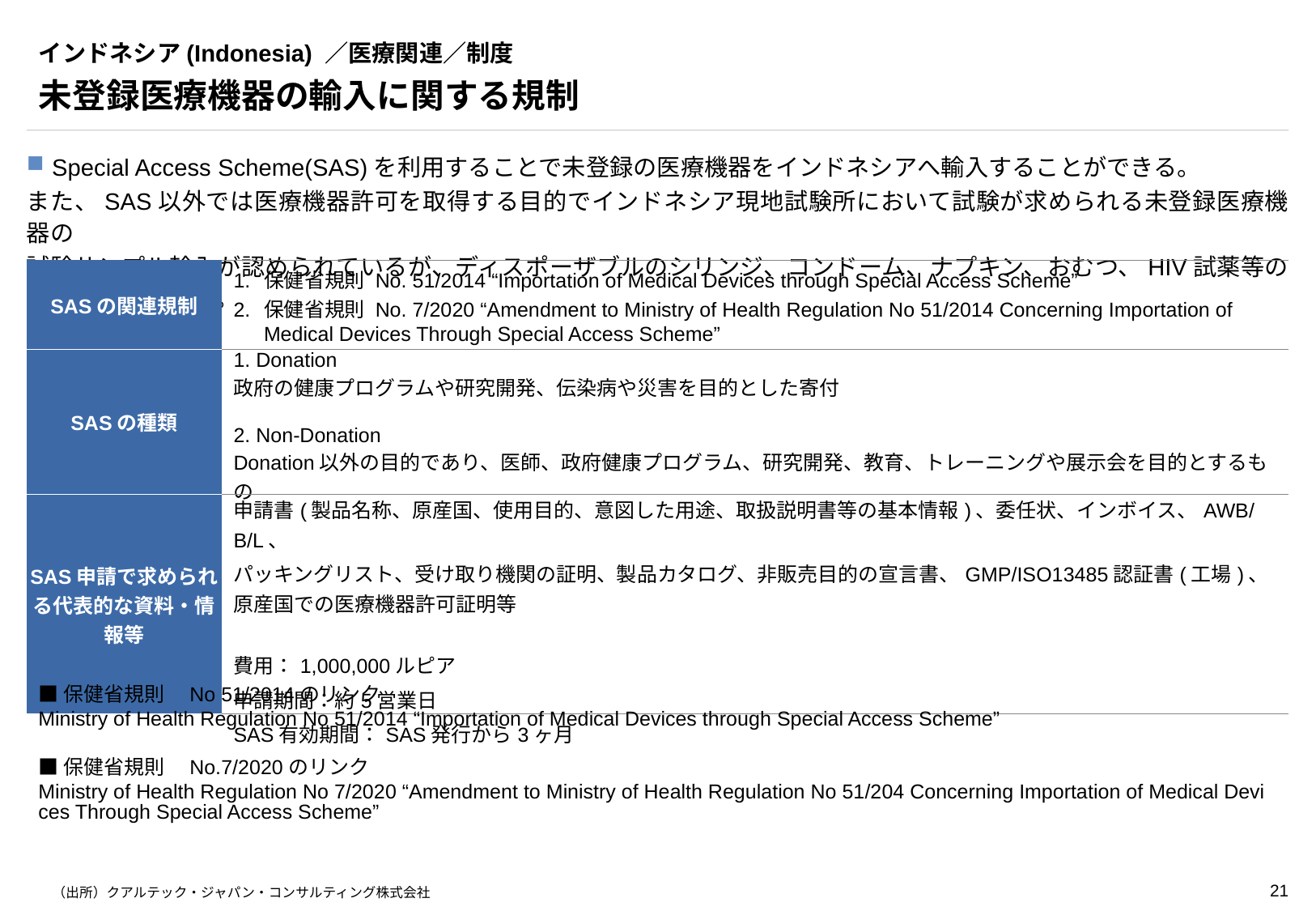

# インドネシア(Indonesia) ／医療関連／制度
未登録医療機器の輸入に関する規制
Special Access Scheme(SAS)を利用することで未登録の医療機器をインドネシアへ輸入することができる。
また、SAS以外では医療機器許可を取得する目的でインドネシア現地試験所において試験が求められる未登録医療機器の
試験サンプル輸入が認められているが、ディスポーザブルのシリンジ、コンドーム、ナプキン、おむつ、HIV試薬等の製品に限定される。
| SASの関連規制 | 保健省規則 No. 51/2014 “Importation of Medical Devices through Special Access Scheme” 保健省規則 No. 7/2020 “Amendment to Ministry of Health Regulation No 51/2014 Concerning Importation of Medical Devices Through Special Access Scheme” |
| --- | --- |
| SASの種類 | 1. Donation 政府の健康プログラムや研究開発、伝染病や災害を目的とした寄付 2. Non-Donation Donation以外の目的であり、医師、政府健康プログラム、研究開発、教育、トレーニングや展示会を目的とするもの |
| SAS申請で求められる代表的な資料・情報等 | 申請書(製品名称、原産国、使用目的、意図した用途、取扱説明書等の基本情報)、委任状、インボイス、AWB/B/L、 パッキングリスト、受け取り機関の証明、製品カタログ、非販売目的の宣言書、GMP/ISO13485認証書(工場)、原産国での医療機器許可証明等 費用：1,000,000ルピア 申請期間：約5営業日 SAS有効期間：SAS発行から3ヶ月 |
■保健省規則　No 51/2014のリンク
Ministry of Health Regulation No 51/2014 “Importation of Medical Devices through Special Access Scheme”

■保健省規則　No.7/2020のリンク
Ministry of Health Regulation No 7/2020 “Amendment to Ministry of Health Regulation No 51/204 Concerning Importation of Medical Devices Through Special Access Scheme”
（出所）クアルテック・ジャパン・コンサルティング株式会社